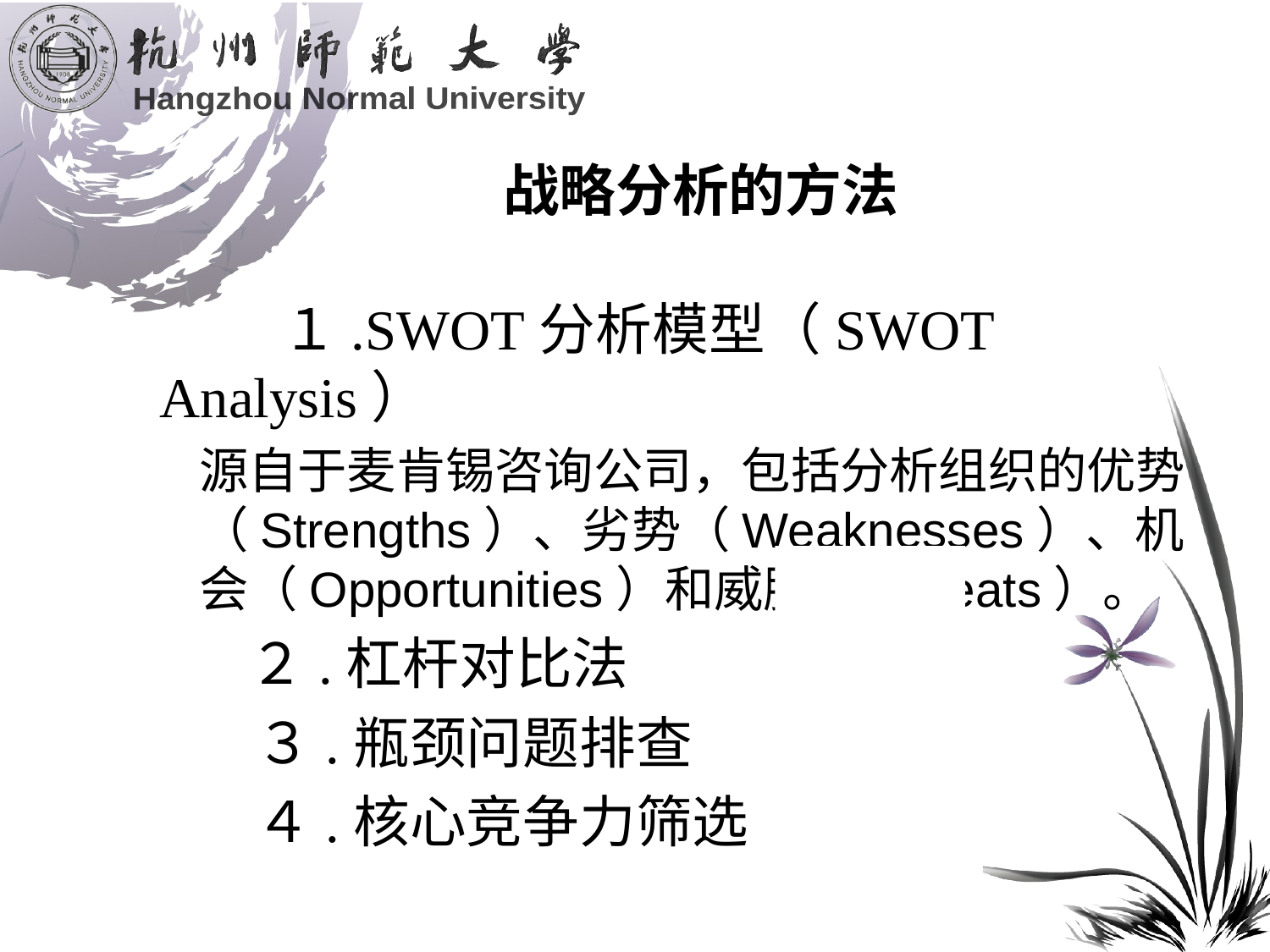

战略分析的方法
　　　１.SWOT分析模型（SWOT Analysis）
源自于麦肯锡咨询公司，包括分析组织的优势（Strengths）、劣势（Weaknesses）、机会（Opportunities）和威胁（Threats）。
　２.杠杆对比法
　３.瓶颈问题排查
　４.核心竞争力筛选